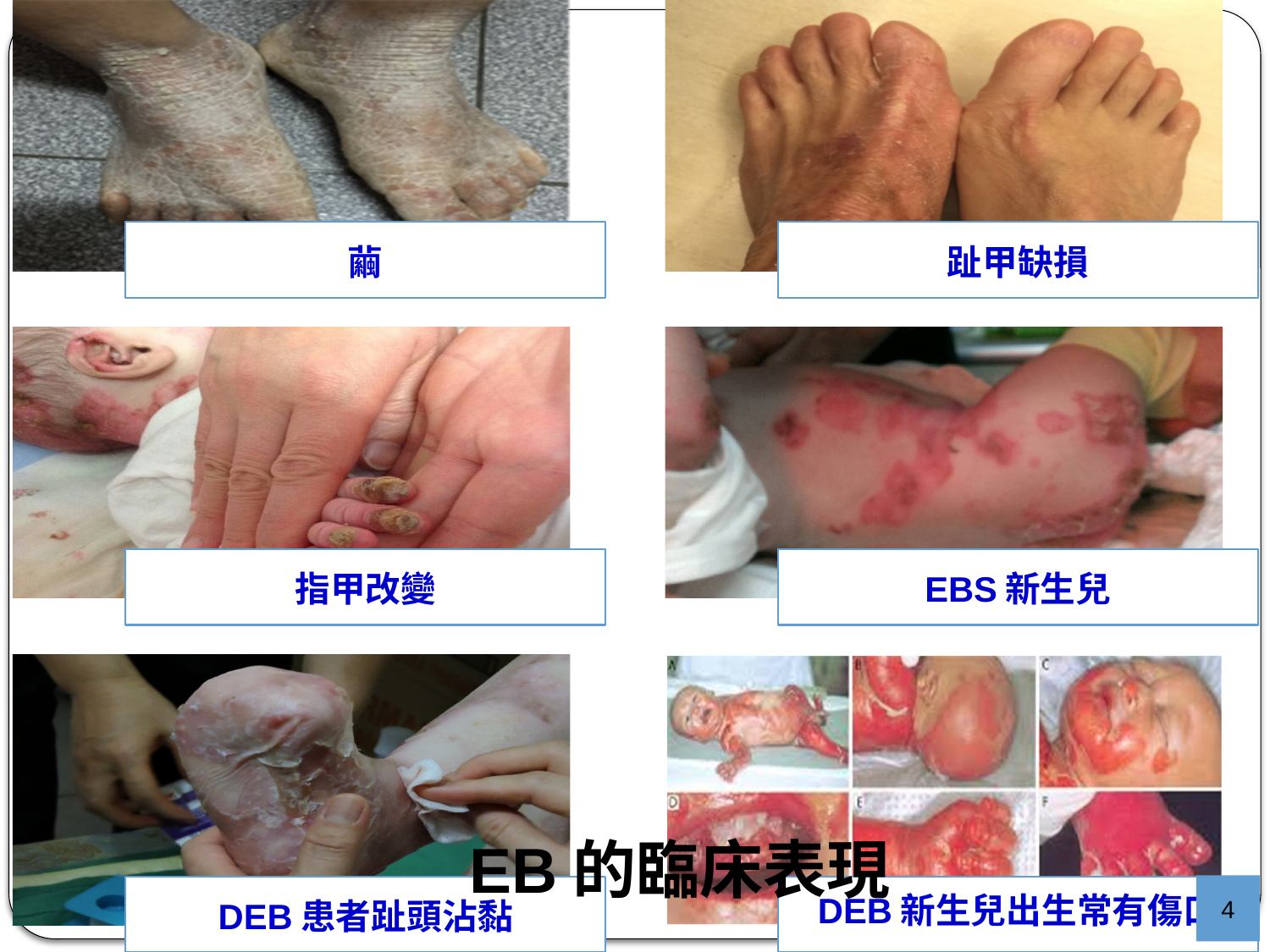

繭
趾甲缺損
指甲改變
EBS新生兒
DEB患者趾頭沾黏
DEB新生兒出生常有傷口
EB的臨床表現
4